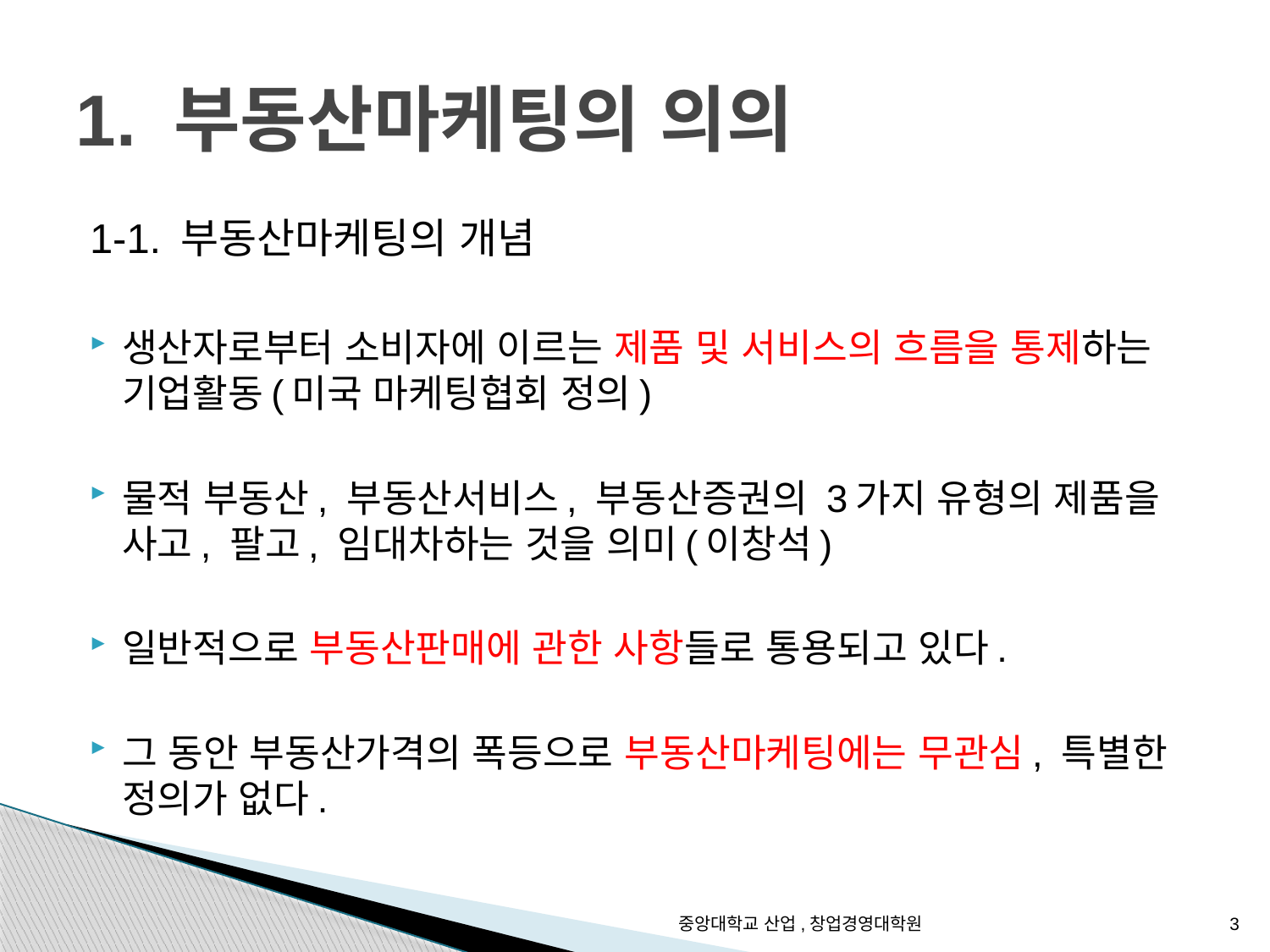

# 1. 부동산마케팅의 의의
1-1. 부동산마케팅의 개념

생산자로부터 소비자에 이르는 제품 및 서비스의 흐름을 통제하는 기업활동(미국 마케팅협회 정의)

물적 부동산, 부동산서비스, 부동산증권의 3가지 유형의 제품을 사고, 팔고, 임대차하는 것을 의미(이창석)

일반적으로 부동산판매에 관한 사항들로 통용되고 있다.

그 동안 부동산가격의 폭등으로 부동산마케팅에는 무관심, 특별한 정의가 없다.
중앙대학교 산업,창업경영대학원
3